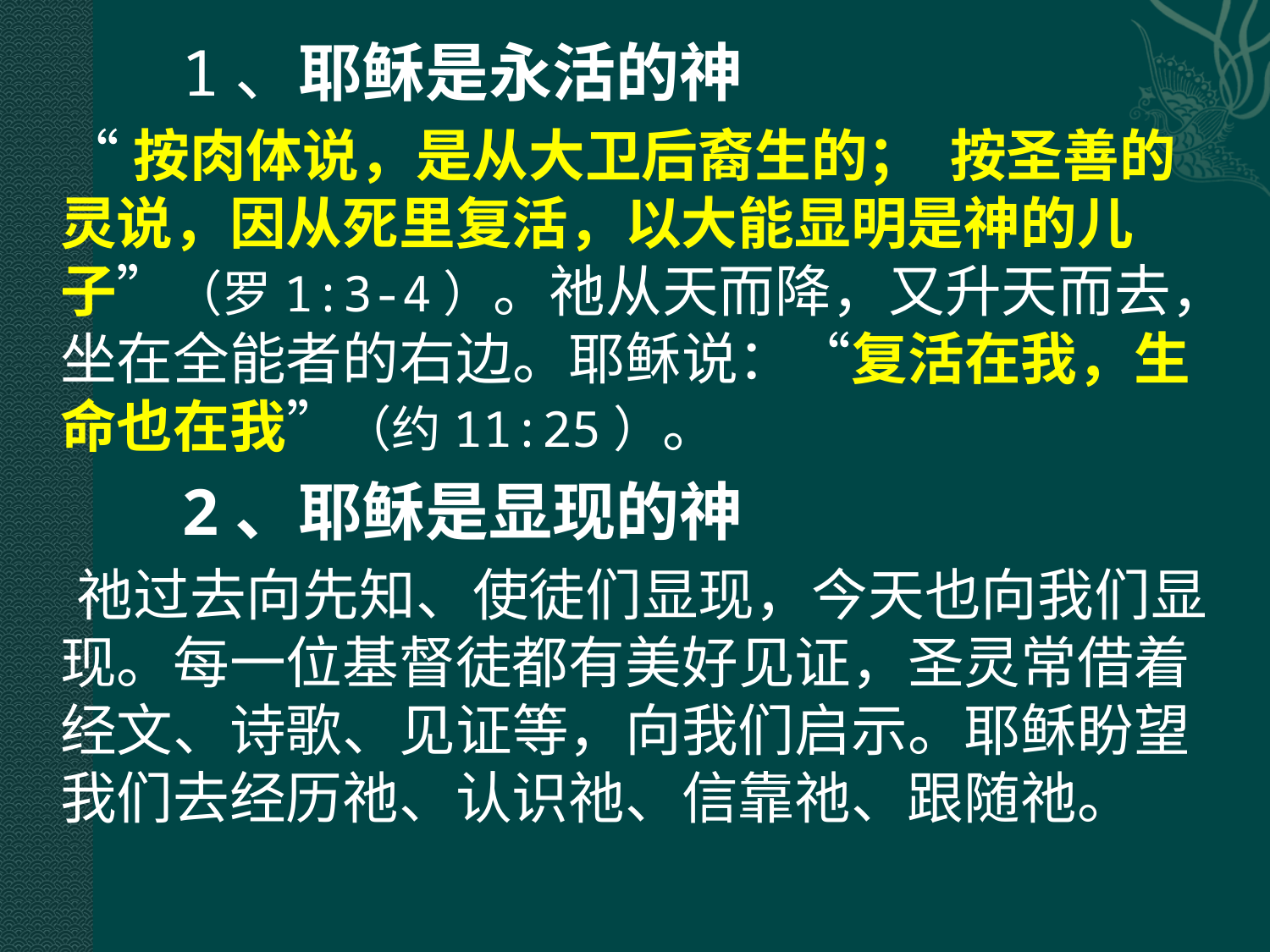

#
     1、耶稣是永活的神
    “按肉体说，是从大卫后裔生的；  按圣善的灵说，因从死里复活，以大能显明是神的儿子”（罗1:3-4）。祂从天而降，又升天而去，坐在全能者的右边。耶稣说：“复活在我，生命也在我”（约11:25）。
     2、耶稣是显现的神
    祂过去向先知、使徒们显现，今天也向我们显现。每一位基督徒都有美好见证，圣灵常借着经文、诗歌、见证等，向我们启示。耶稣盼望我们去经历祂、认识祂、信靠祂、跟随祂。